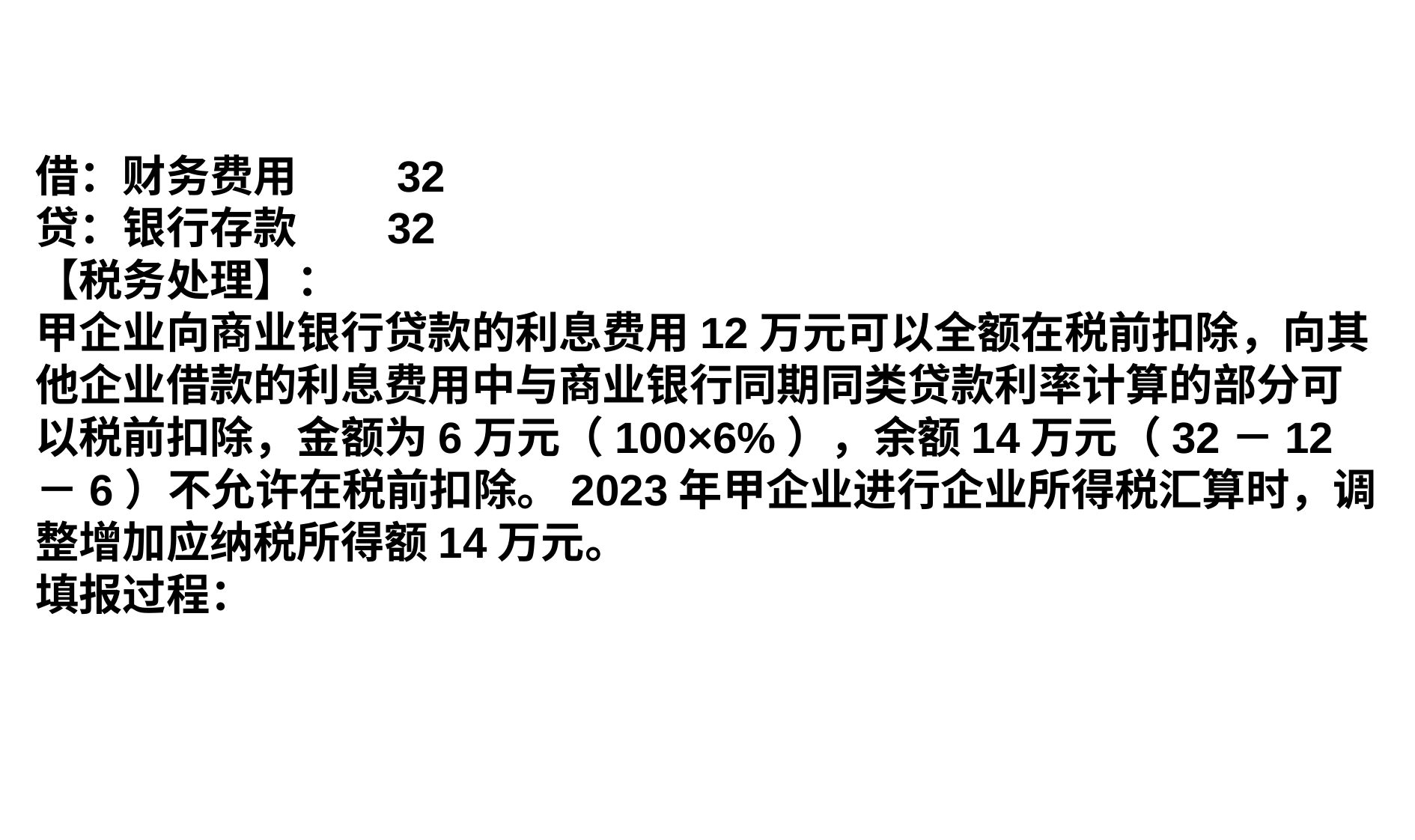

借：财务费用         32
贷：银行存款        32
【税务处理】：
甲企业向商业银行贷款的利息费用12万元可以全额在税前扣除，向其他企业借款的利息费用中与商业银行同期同类贷款利率计算的部分可以税前扣除，金额为6万元（100×6%），余额14万元（32－12－6）不允许在税前扣除。2023年甲企业进行企业所得税汇算时，调整增加应纳税所得额14万元。
填报过程：